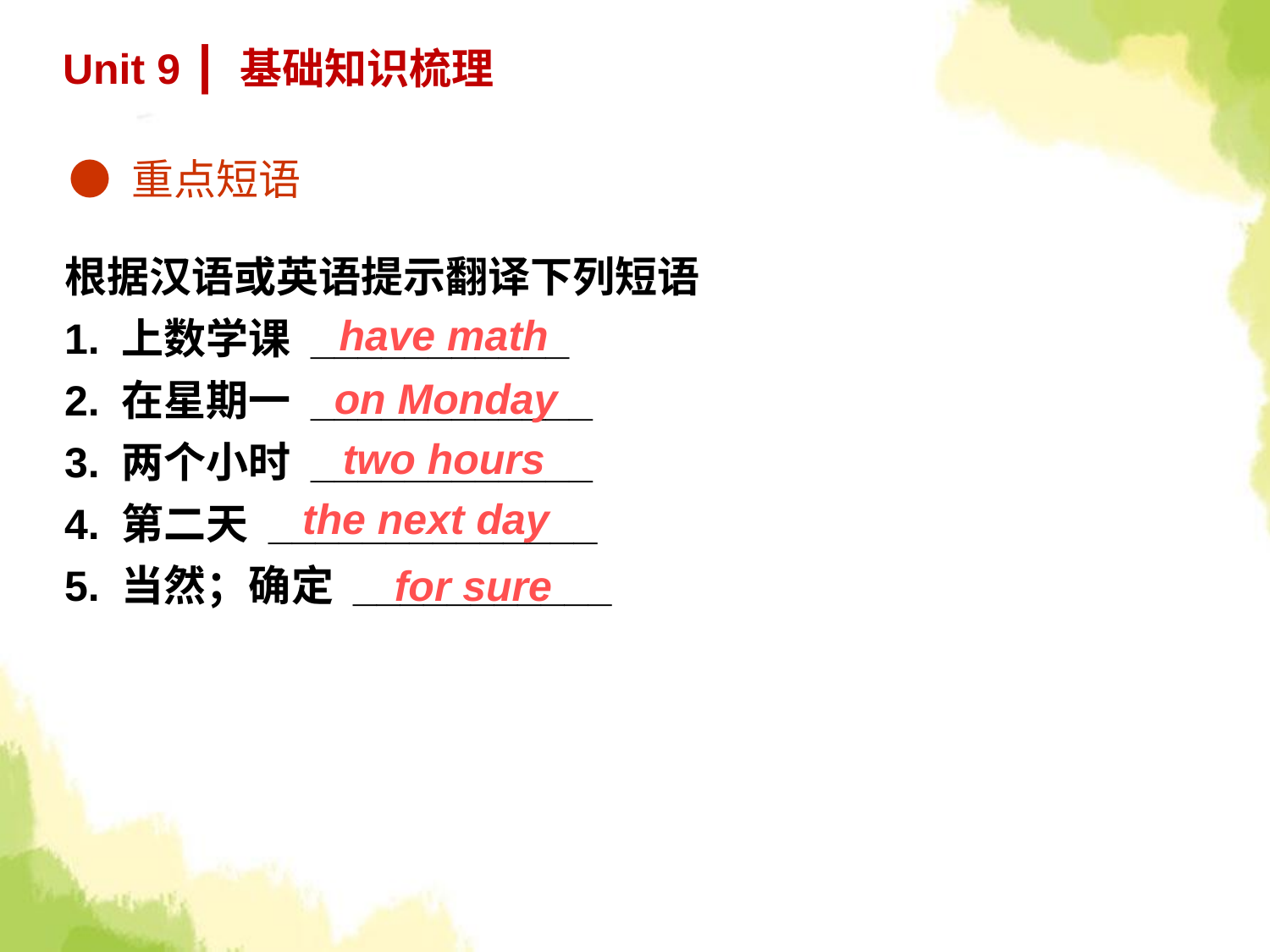

Unit 9 ┃ 基础知识梳理
● 重点短语
根据汉语或英语提示翻译下列短语
1. 上数学课 ___________
2. 在星期一 ____________
3. 两个小时 ____________
4. 第二天 ______________
5. 当然；确定 ___________
have math
on Monday
two hours
the next day
for sure